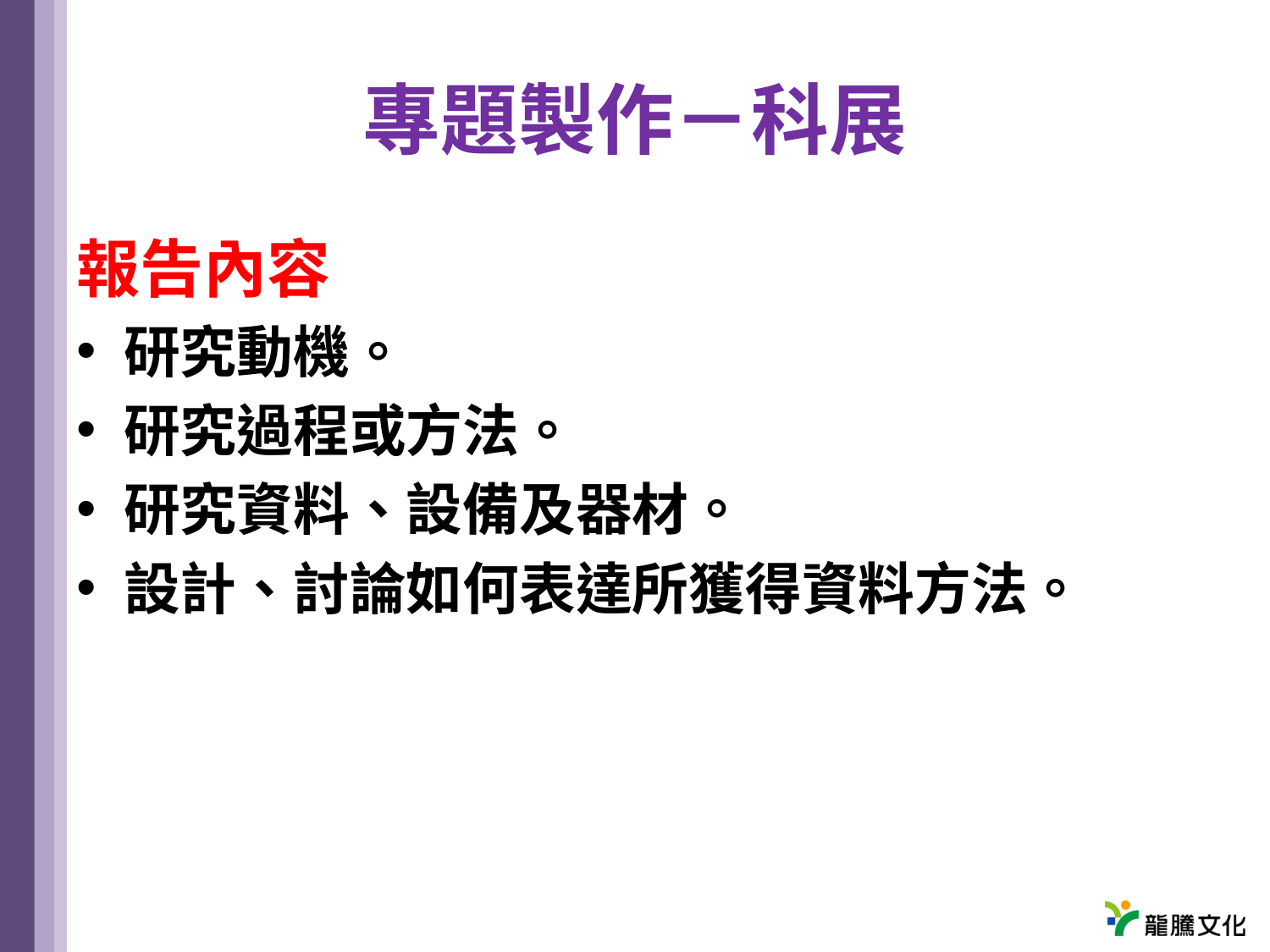

# 專題製作－科展
報告內容
研究動機。
研究過程或方法。
研究資料、設備及器材。
設計、討論如何表達所獲得資料方法。